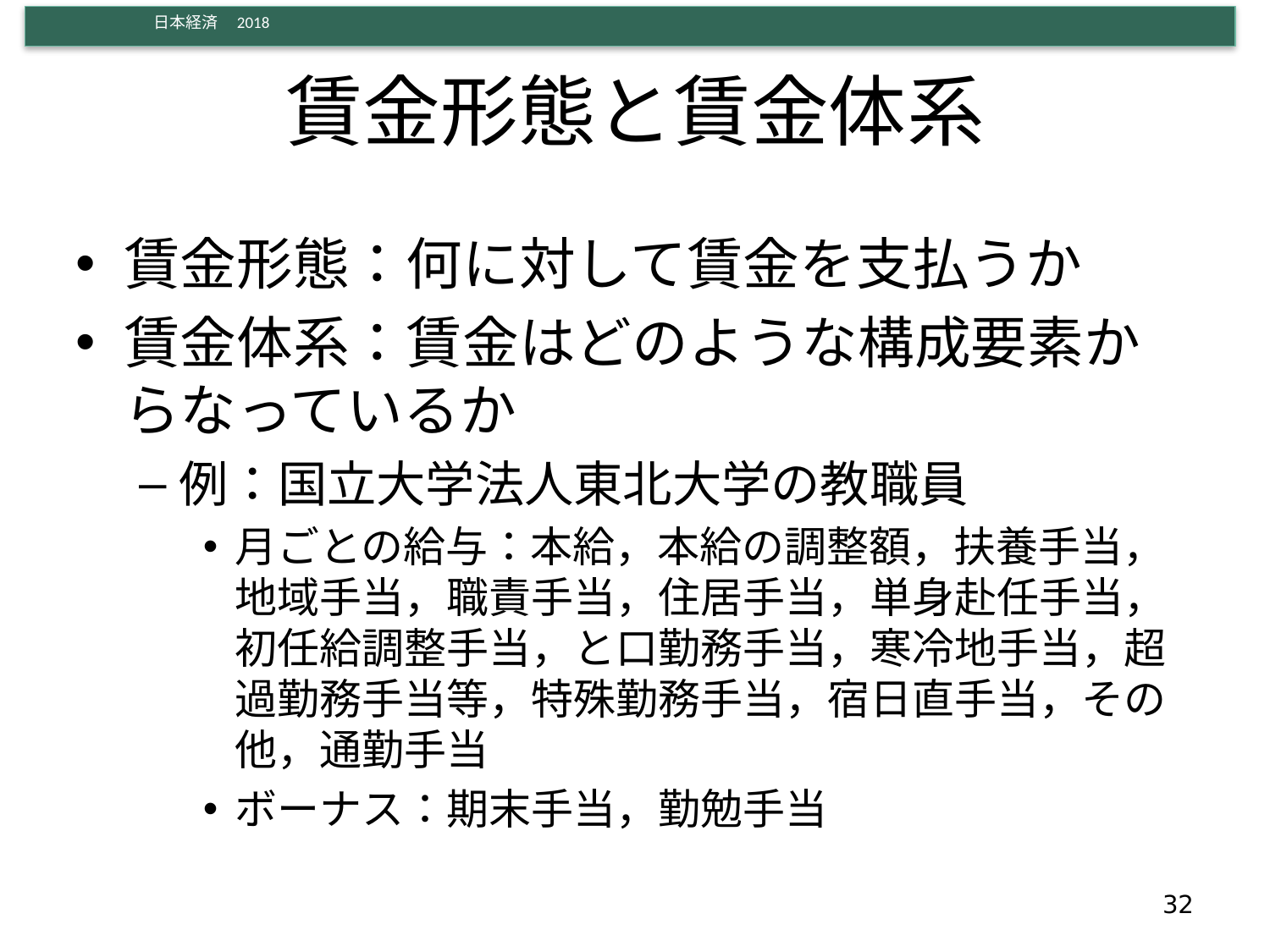

# 賃金形態と賃金体系
賃金形態：何に対して賃金を支払うか
賃金体系：賃金はどのような構成要素からなっているか
例：国立大学法人東北大学の教職員
月ごとの給与：本給，本給の調整額，扶養手当，地域手当，職責手当，住居手当，単身赴任手当，初任給調整手当，と口勤務手当，寒冷地手当，超過勤務手当等，特殊勤務手当，宿日直手当，その他，通勤手当
ボーナス：期末手当，勤勉手当
32